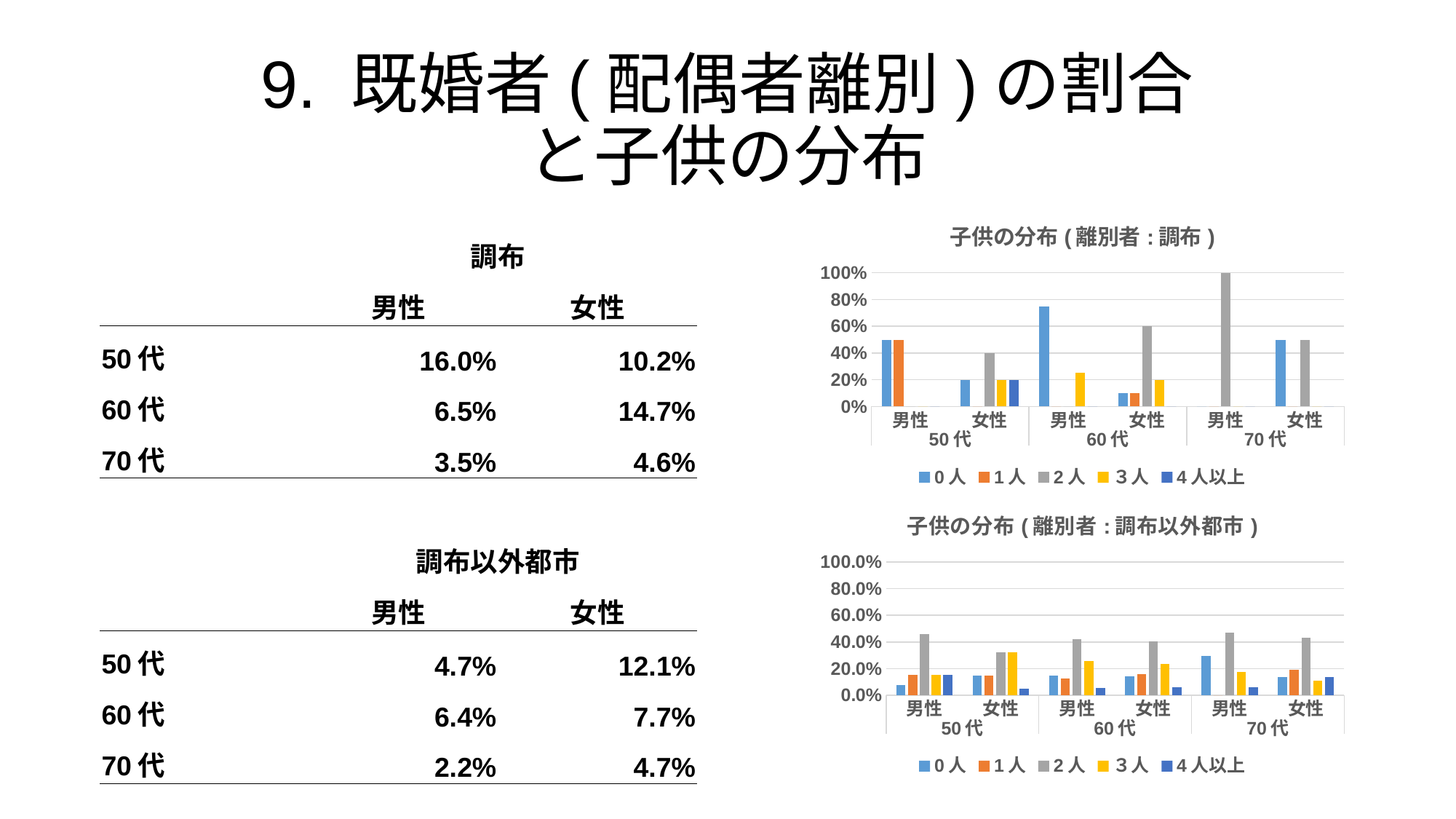

# 9. 既婚者(配偶者離別)の割合 と子供の分布

### Chart: 子供の分布(離別者:調布)

| Category | 0人 | 1人 | 2人 | ３人 | 4人以上 |
|---|---|---|---|---|---|
| 男性 | 0.5 | 0.5 | 0.0 | 0.0 | 0.0 |
| 女性 | 0.2 | 0.0 | 0.4 | 0.2 | 0.2 |
| 男性 | 0.75 | 0.0 | 0.0 | 0.25 | 0.0 |
| 女性 | 0.1 | 0.1 | 0.6 | 0.2 | 0.0 |
| 男性 | 0.0 | 0.0 | 1.0 | 0.0 | 0.0 |
| 女性 | 0.5 | 0.0 | 0.5 | 0.0 | 0.0 |
|  | 調布 |  |
| --- | --- | --- |
|  | 男性 | 女性 |
| 50代 | 16.0% | 10.2% |
| 60代 | 6.5% | 14.7% |
| 70代 | 3.5% | 4.6% |
|  |  |  |
|  | 調布以外都市 |  |
|  | 男性 | 女性 |
| 50代 | 4.7% | 12.1% |
| 60代 | 6.4% | 7.7% |
| 70代 | 2.2% | 4.7% |

### Chart: 子供の分布(離別者:調布以外都市)

| Category | 0人 | 1人 | 2人 | ３人 | 4人以上 |
|---|---|---|---|---|---|
| 男性 | 0.0769230769230769 | 0.153846153846154 | 0.461538461538462 | 0.153846153846154 | 0.153846153846154 |
| 女性 | 0.15 | 0.15 | 0.325 | 0.325 | 0.05 |
| 男性 | 0.145454545454545 | 0.127272727272727 | 0.418181818181818 | 0.254545454545454 | 0.0545454545454545 |
| 女性 | 0.140625 | 0.15625 | 0.40625 | 0.234375 | 0.0625 |
| 男性 | 0.294117647058824 | 0.0 | 0.470588235294118 | 0.176470588235294 | 0.0588235294117647 |
| 女性 | 0.135135135135135 | 0.189189189189189 | 0.432432432432432 | 0.108108108108108 | 0.135135135135135 |